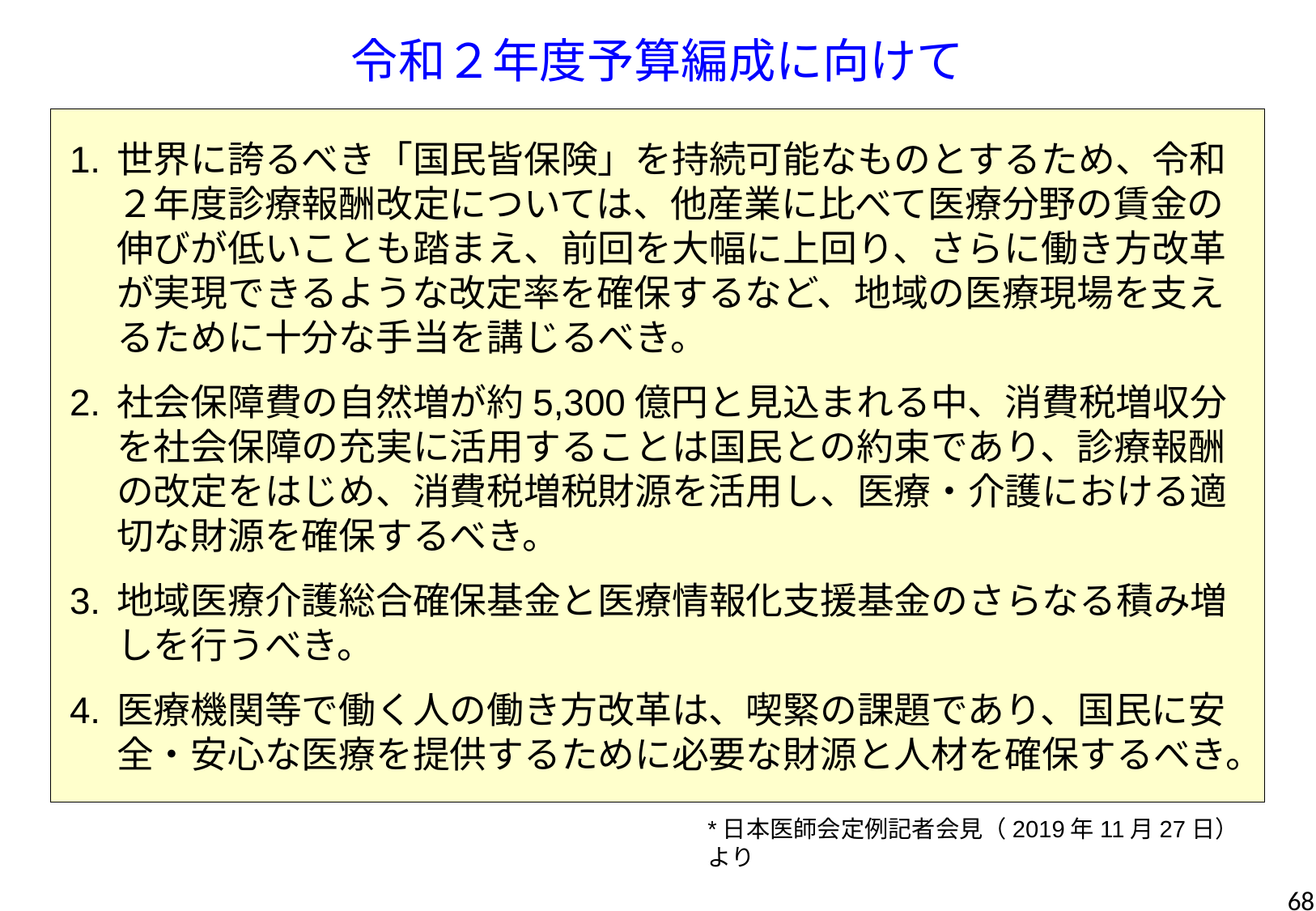

令和２年度予算編成に向けて
世界に誇るべき「国民皆保険」を持続可能なものとするため、令和２年度診療報酬改定については、他産業に比べて医療分野の賃金の伸びが低いことも踏まえ、前回を大幅に上回り、さらに働き方改革が実現できるような改定率を確保するなど、地域の医療現場を支えるために十分な手当を講じるべき。
社会保障費の自然増が約5,300億円と見込まれる中、消費税増収分を社会保障の充実に活用することは国民との約束であり、診療報酬の改定をはじめ、消費税増税財源を活用し、医療・介護における適切な財源を確保するべき。
地域医療介護総合確保基金と医療情報化支援基金のさらなる積み増しを行うべき。
医療機関等で働く人の働き方改革は、喫緊の課題であり、国民に安全・安心な医療を提供するために必要な財源と人材を確保するべき。
*日本医師会定例記者会見（2019年11月27日）より
68